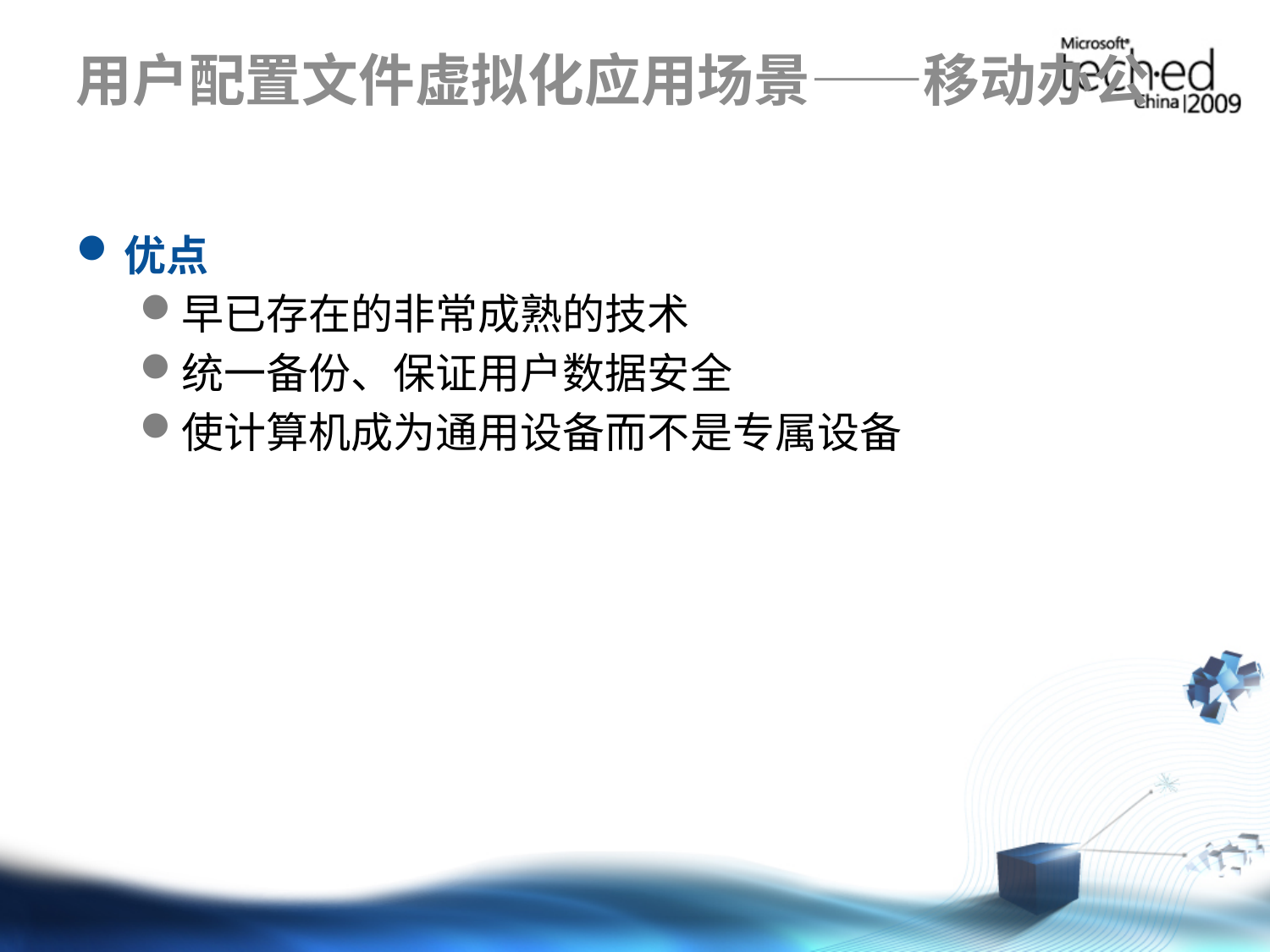

# 用户配置文件虚拟化应用场景——移动办公
优点
早已存在的非常成熟的技术
统一备份、保证用户数据安全
使计算机成为通用设备而不是专属设备